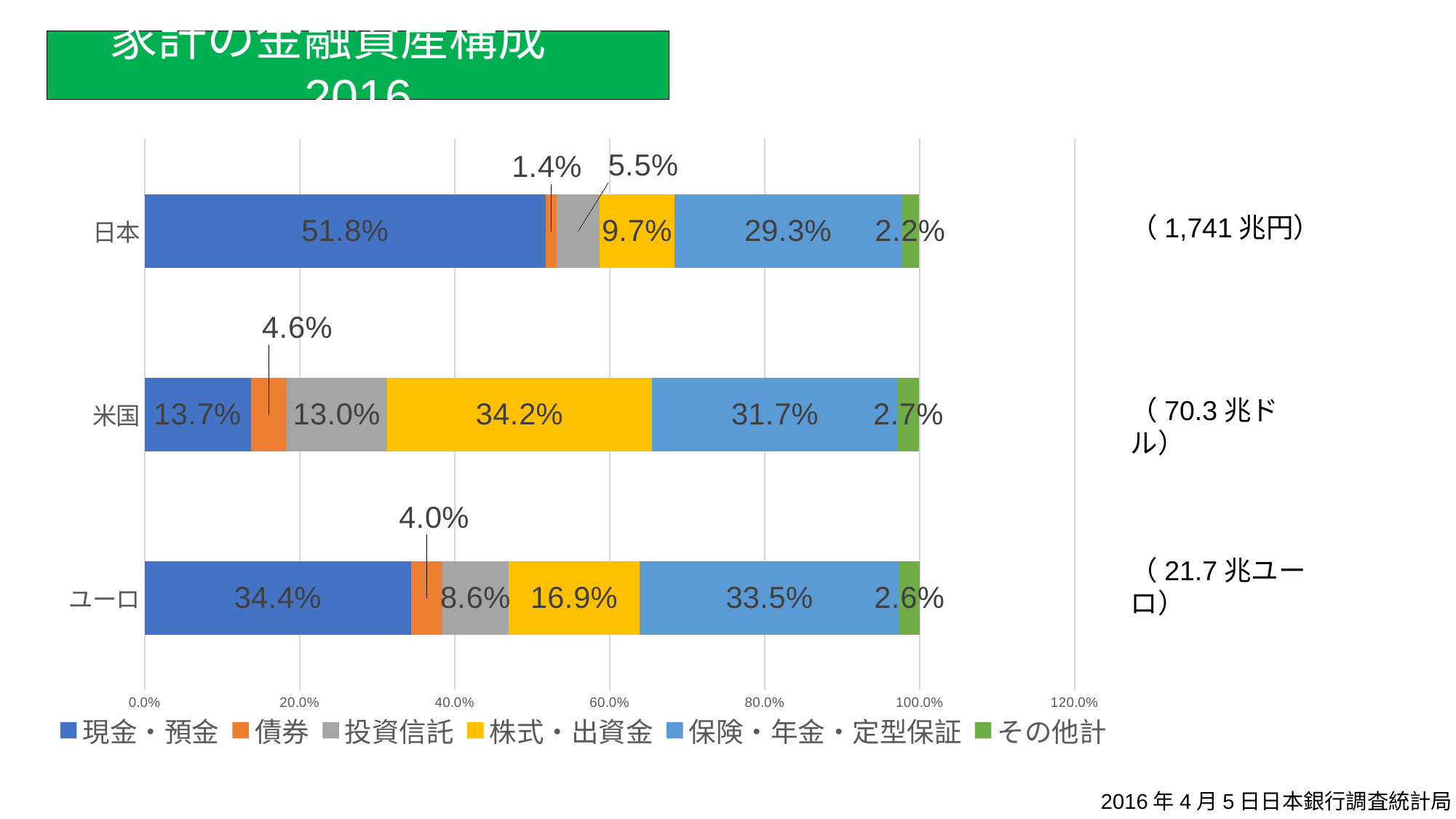

家計の金融資産構成　2016

### Chart

| Category | 現金・預金 | 債券 | 投資信託 | 株式・出資金 | 保険・年金・定型保証 | その他計 |
|---|---|---|---|---|---|---|
| ユーロ | 0.344 | 0.04 | 0.086 | 0.169 | 0.335 | 0.026 |
| 米国 | 0.137 | 0.046 | 0.13 | 0.342 | 0.317 | 0.027 |
| 日本 | 0.518 | 0.014 | 0.055 | 0.097 | 0.293 | 0.022 |
（1,741兆円）
（70.3兆ドル）
（21.7兆ユーロ）
2016年4月5日日本銀行調査統計局